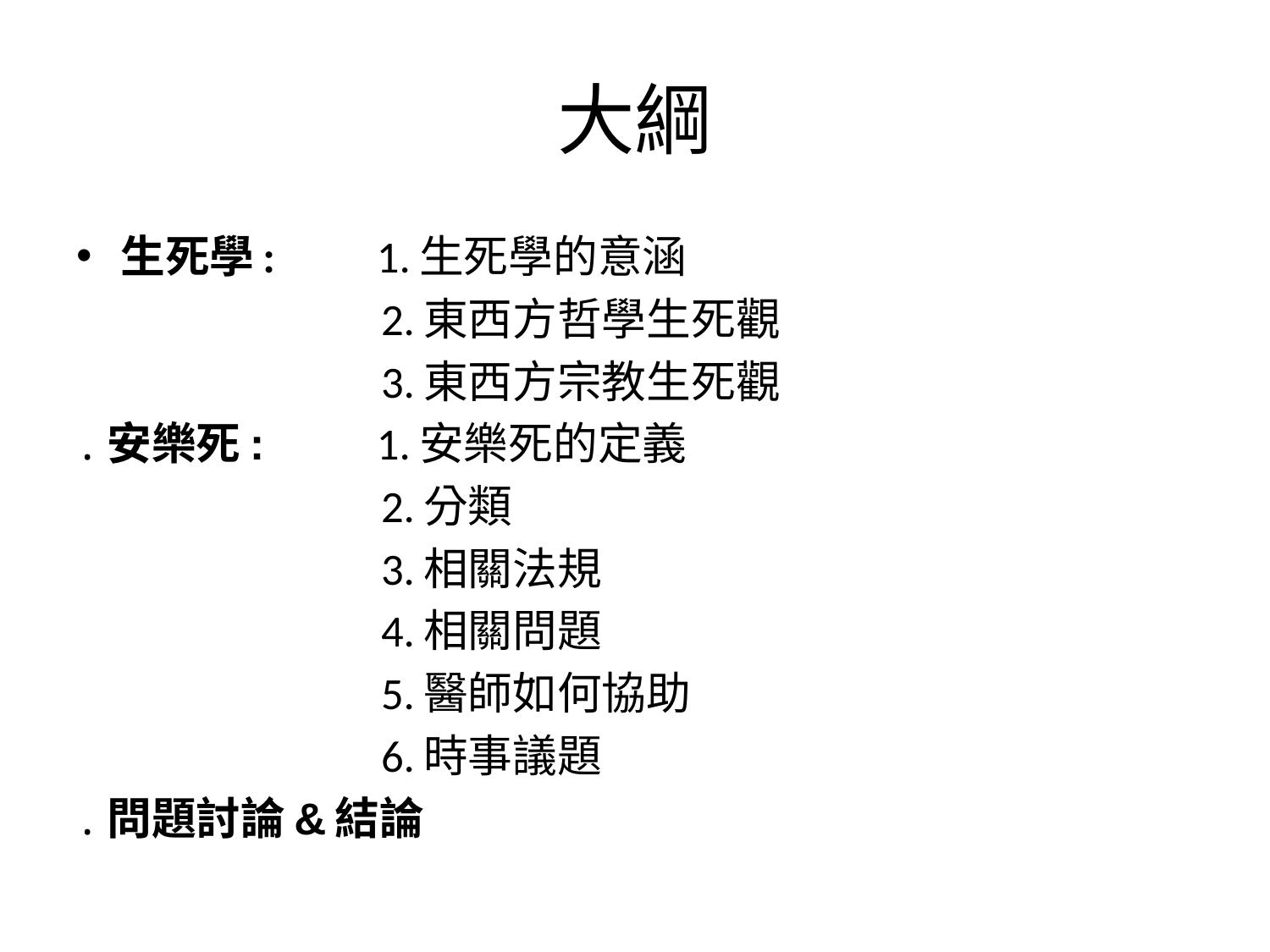

# 大綱
生死學:          1.生死學的意涵
                              2.東西方哲學生死觀
                              3.東西方宗教生死觀
․安樂死:         1.安樂死的定義
                              2.分類
                              3.相關法規
                              4.相關問題
                              5.醫師如何協助
                              6.時事議題
․問題討論&結論